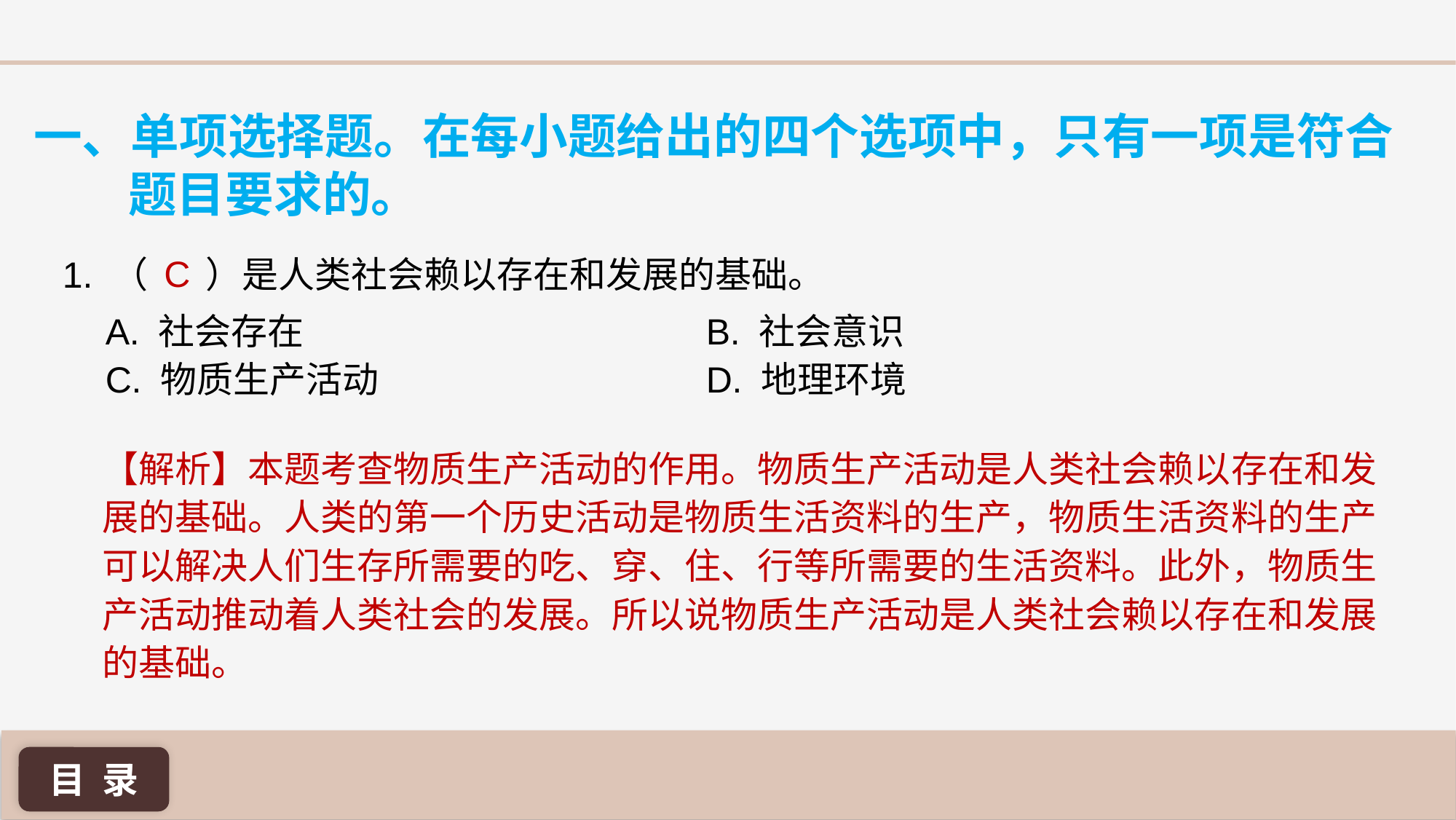

一、单项选择题。在每小题给出的四个选项中，只有一项是符合题目要求的。
C
1. （       ）是人类社会赖以存在和发展的基础。
A. 社会存在 				B. 社会意识
C. 物质生产活动 			D. 地理环境
【解析】本题考查物质生产活动的作用。物质生产活动是人类社会赖以存在和发展的基础。人类的第一个历史活动是物质生活资料的生产，物质生活资料的生产可以解决人们生存所需要的吃、穿、住、行等所需要的生活资料。此外，物质生产活动推动着人类社会的发展。所以说物质生产活动是人类社会赖以存在和发展的基础。